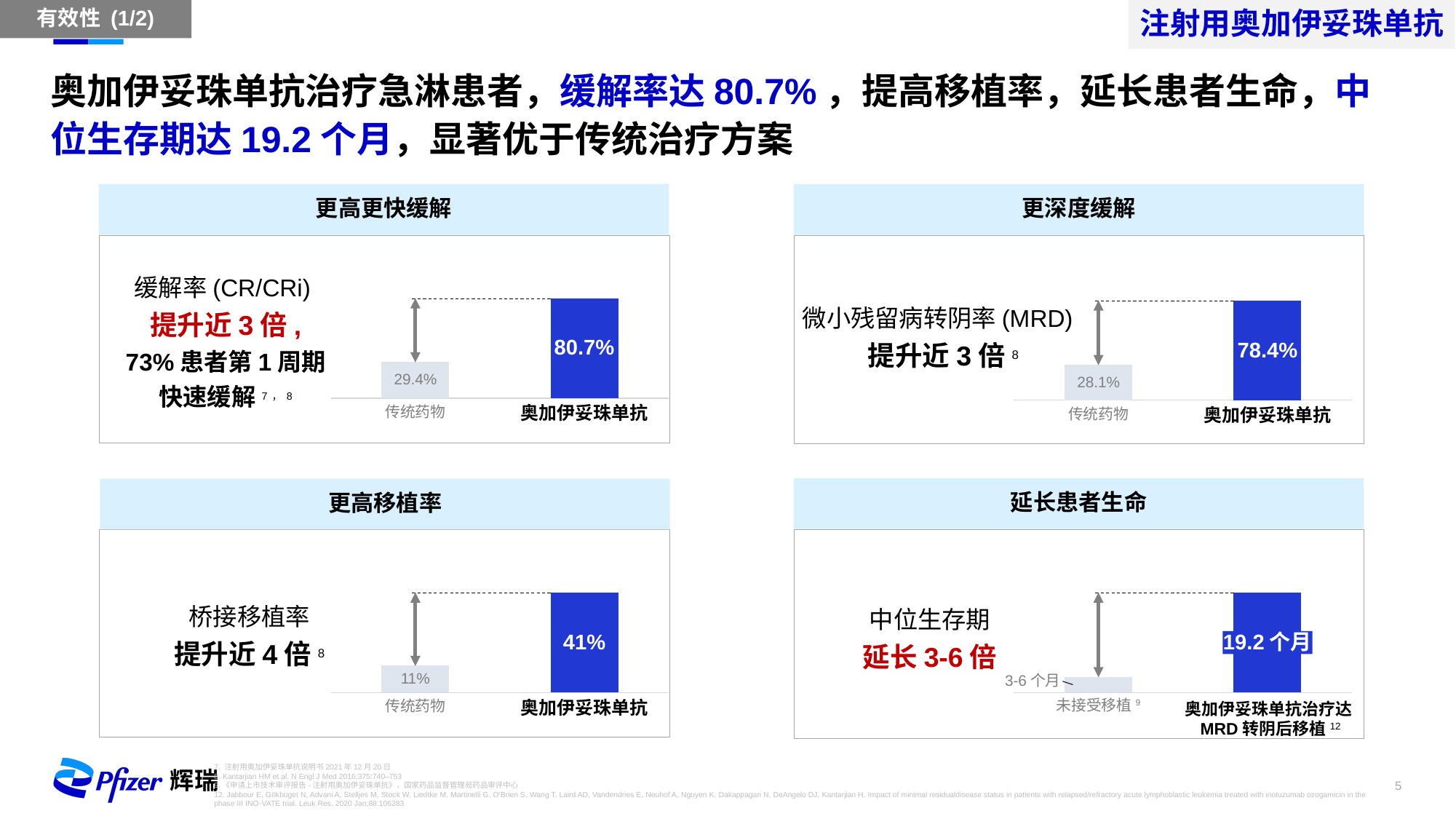

注射用奥加伊妥珠单抗
有效性 (1/2)
奥加伊妥珠单抗治疗急淋患者，缓解率达80.7%，提高移植率，延长患者生命，中位生存期达19.2个月，显著优于传统治疗方案
更高更快缓解
更深度缓解

缓解率(CR/CRi)
提升近3倍,
73%患者第1周期
快速缓解7，8

### Chart

| Category |  |
|---|---|

### Chart

| Category |  |
|---|---|
微小残留病转阴率(MRD)
 提升近3倍8
80.7%
78.4%
29.4%
28.1%
奥加伊妥珠单抗
传统药物
奥加伊妥珠单抗
传统药物
延长患者生命
更高移植率

### Chart

| Category |  |
|---|---|

### Chart

| Category |  |
|---|---|
桥接移植率
提升近4倍8
中位生存期
延长3-6倍
41%
19.2个月
11%
3-6个月
奥加伊妥珠单抗治疗达MRD转阴后移植12
未接受移植9
奥加伊妥珠单抗
传统药物
7. 注射用奥加伊妥珠单抗说明书2021年12月20日
8. Kantarjian HM et al. N Engl J Med 2016;375:740–753
9.《申请上市技术审评报告-注射用奥加伊妥珠单抗》，国家药品监督管理局药品审评中心
12. Jabbour E, Gökbuget N, Advani A, Stelljes M, Stock W, Liedtke M, Martinelli G, O'Brien S, Wang T, Laird AD, Vandendries E, Neuhof A, Nguyen K, Dakappagari N, DeAngelo DJ, Kantarjian H. Impact of minimal residualdisease status in patients with relapsed/refractory acute lymphoblastic leukemia treated with inotuzumab ozogamicin in the phase III INO-VATE trial. Leuk Res. 2020 Jan;88:106283